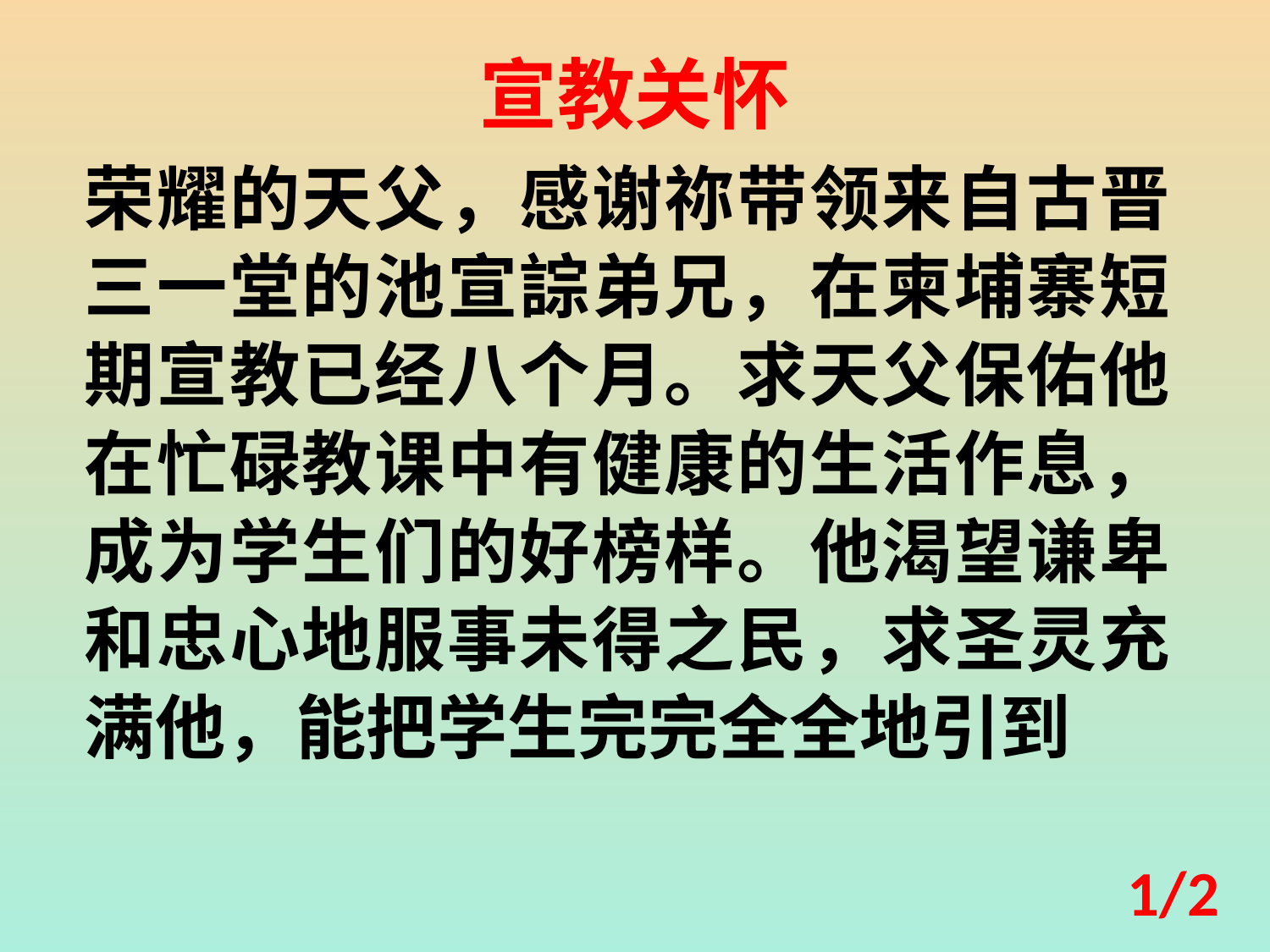

宣教关怀
荣耀的天父，感谢祢带领来自古晋三一堂的池宣誴弟兄，在柬埔寨短期宣教已经八个月。求天父保佑他在忙碌教课中有健康的生活作息，成为学生们的好榜样。他渴望谦卑和忠心地服事未得之民，求圣灵充满他，能把学生完完全全地引到
1/2